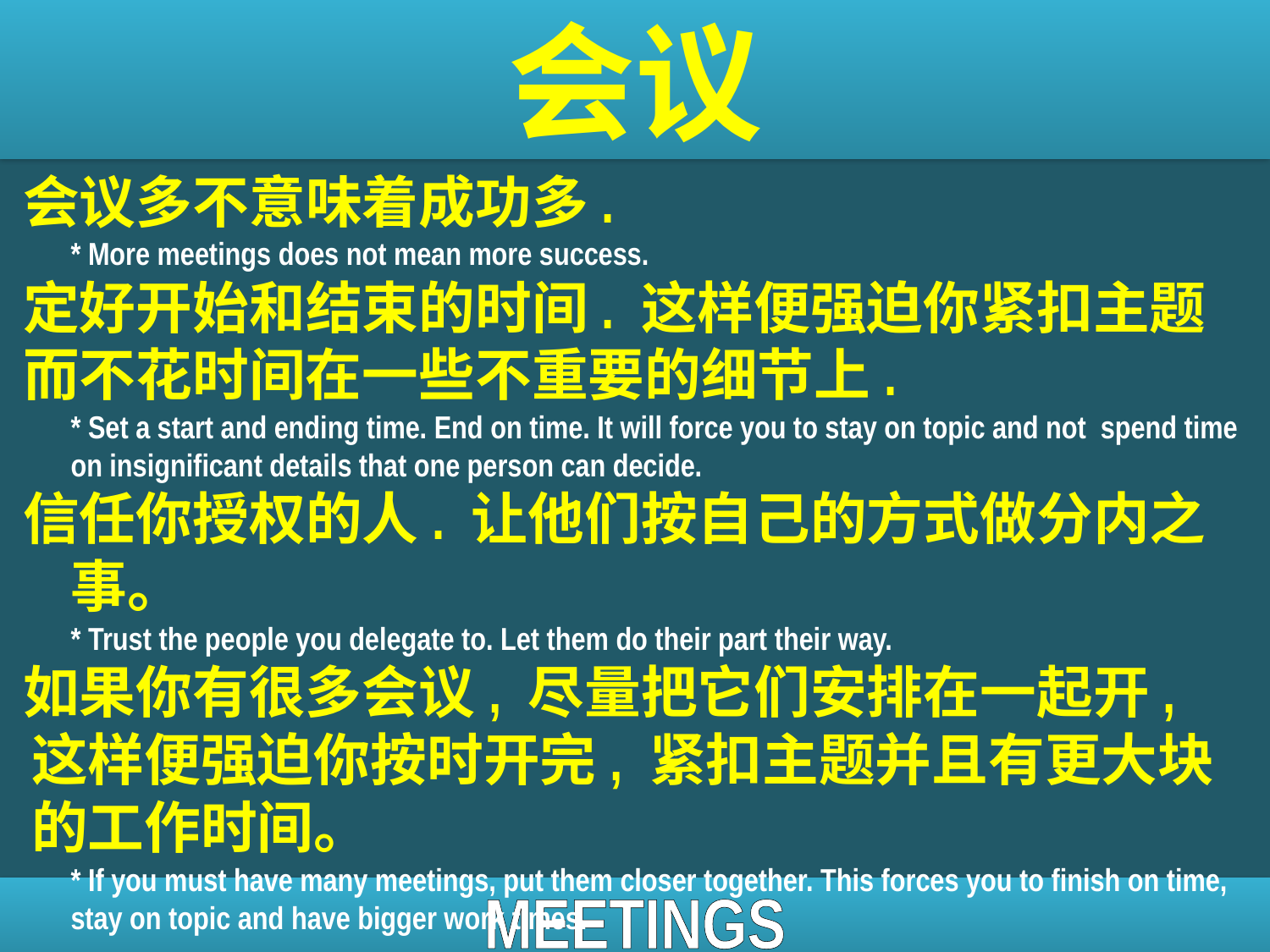

# 会议
会议多不意味着成功多.
	* More meetings does not mean more success.
定好开始和结束的时间. 这样便强迫你紧扣主题而不花时间在一些不重要的细节上.
	* Set a start and ending time. End on time. It will force you to stay on topic and not  spend time on insignificant details that one person can decide.
信任你授权的人. 让他们按自己的方式做分内之事。
	* Trust the people you delegate to. Let them do their part their way.
如果你有很多会议, 尽量把它们安排在一起开, 这样便强迫你按时开完, 紧扣主题并且有更大块的工作时间。
	* If you must have many meetings, put them closer together. This forces you to finish on time, stay on topic and have bigger work times.

MEETINGS